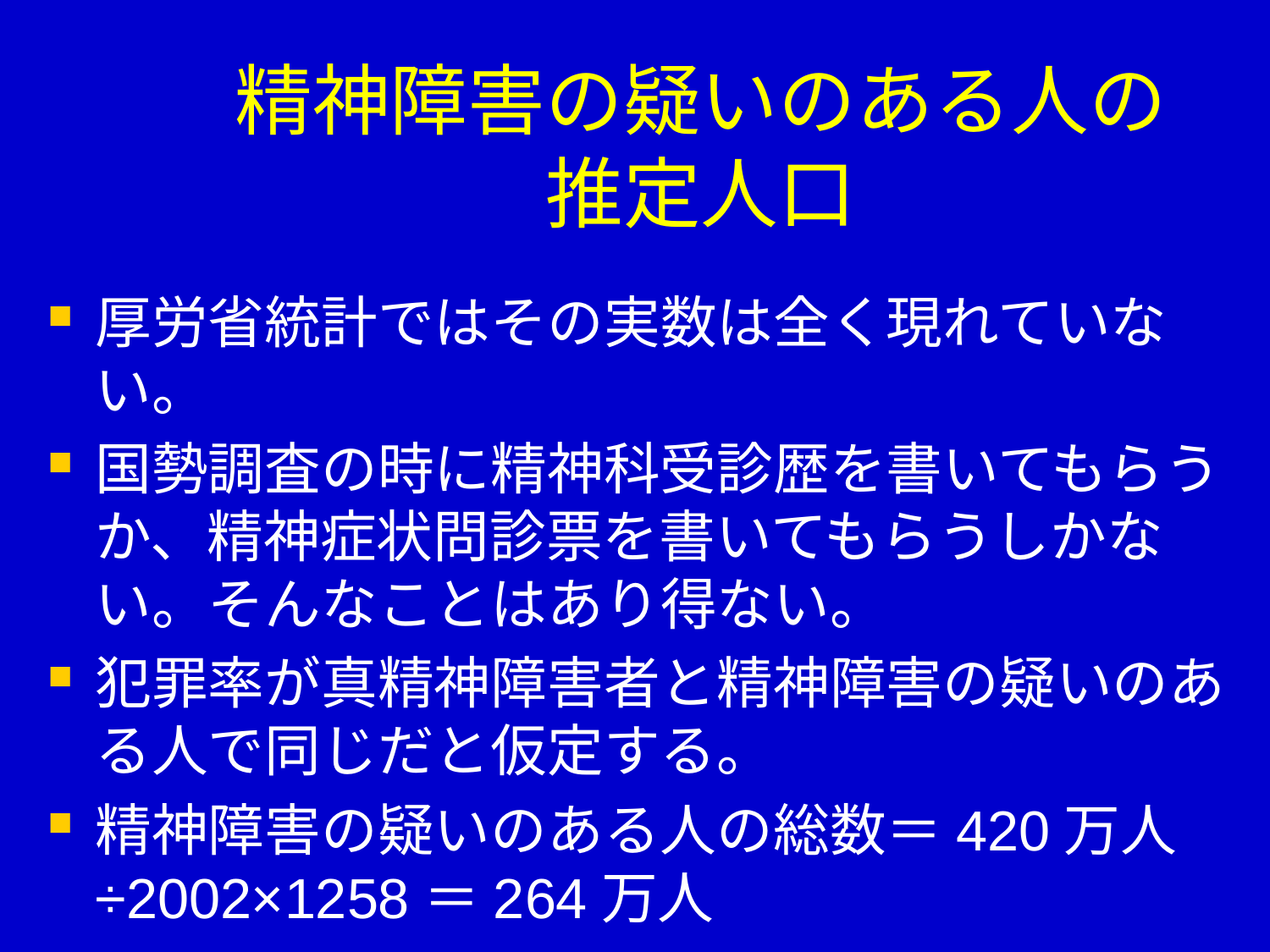

# 精神障害の疑いのある人の 推定人口
厚労省統計ではその実数は全く現れていない。
国勢調査の時に精神科受診歴を書いてもらうか、精神症状問診票を書いてもらうしかない。そんなことはあり得ない。
犯罪率が真精神障害者と精神障害の疑いのある人で同じだと仮定する。
精神障害の疑いのある人の総数＝420万人÷2002×1258＝264万人